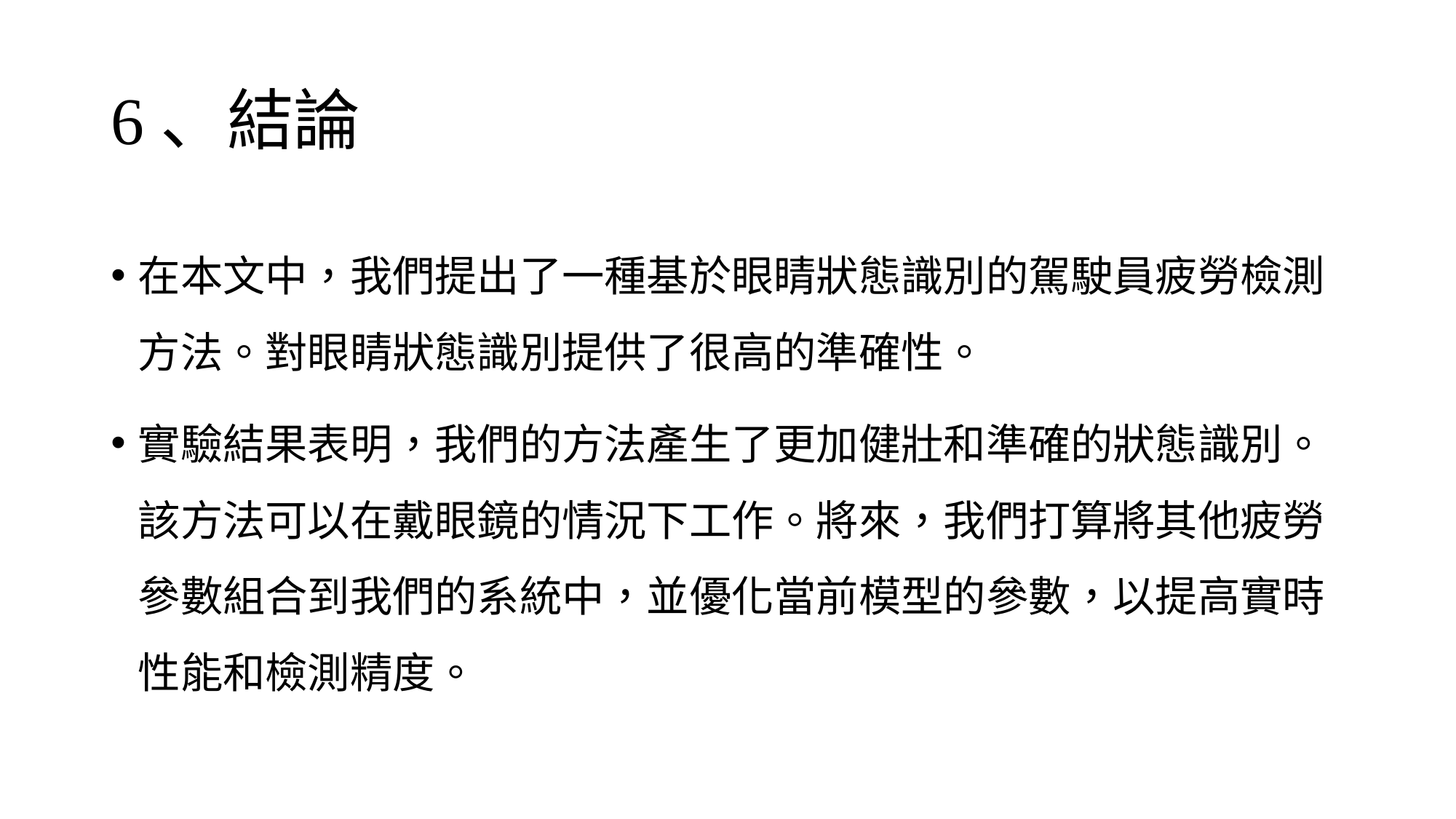

# 6、結論
在本文中，我們提出了一種基於眼睛狀態識別的駕駛員疲勞檢測方法。對眼睛狀態識別提供了很高的準確性。
實驗結果表明，我們的方法產生了更加健壯和準確的狀態識別。該方法可以在戴眼鏡的情況下工作。將來，我們打算將其他疲勞參數組合到我們的系統中，並優化當前模型的參數，以提高實時性能和檢測精度。